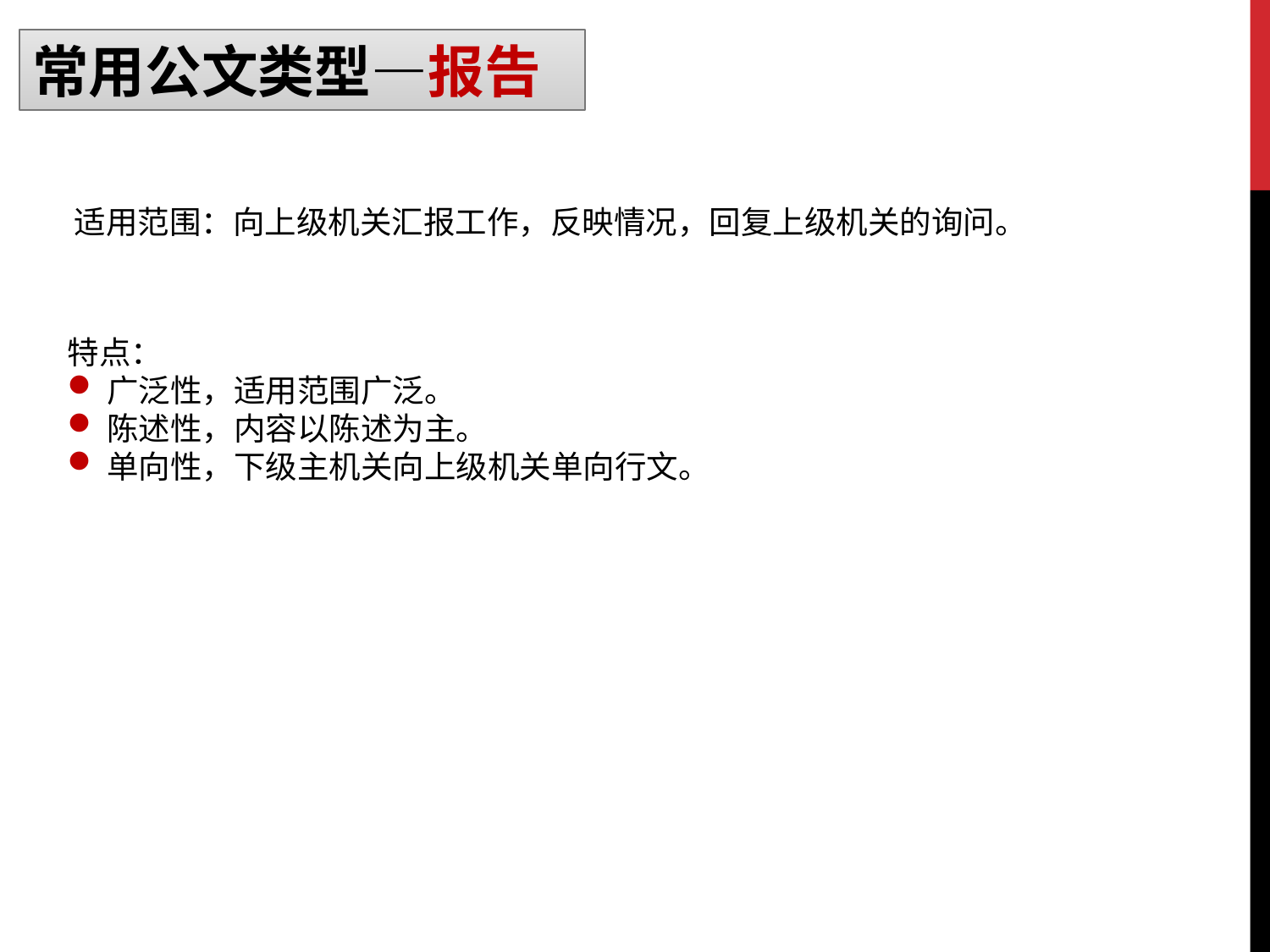

常用公文类型—报告
适用范围：向上级机关汇报工作，反映情况，回复上级机关的询问。

特点：
广泛性，适用范围广泛。
陈述性，内容以陈述为主。
单向性，下级主机关向上级机关单向行文。